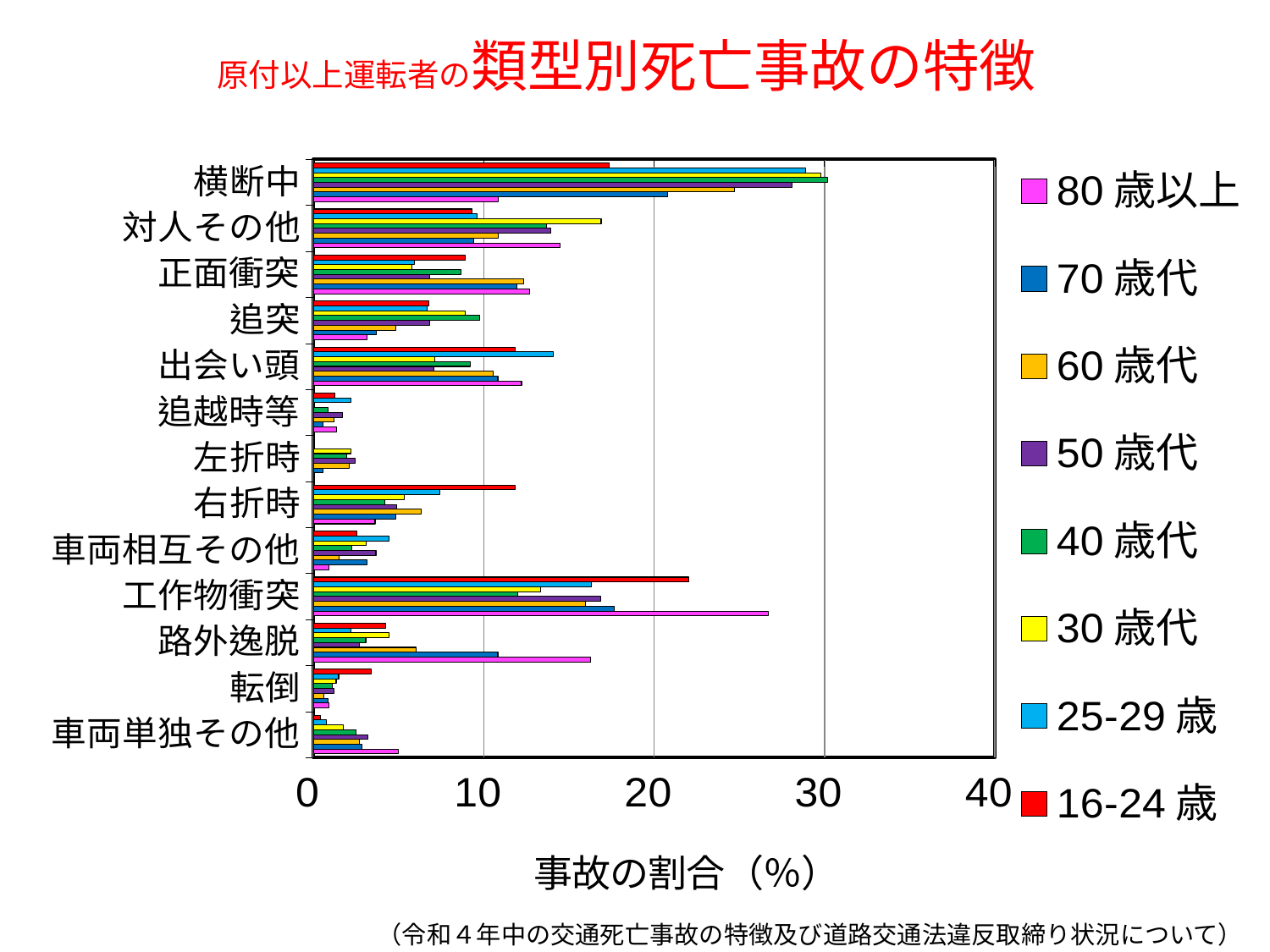

# 原付以上運転者の類型別死亡事故の特徴

### Chart

| Category | 16-24歳 | 25-29歳 | 30歳代 | 40歳代 | 50歳代 | 60歳代 | 70歳代 | 80歳以上 |
|---|---|---|---|---|---|---|---|---|
| 横断中 | 17.372881355932204 | 28.888888888888886 | 29.777777777777775 | 30.16759776536313 | 28.117359413202937 | 24.69879518072289 | 20.7977207977208 | 10.85972850678733 |
| 対人その他 | 9.322033898305085 | 9.62962962962963 | 16.88888888888889 | 13.687150837988826 | 13.93643031784841 | 10.843373493975903 | 9.401709401709402 | 14.479638009049776 |
| 正面衝突 | 8.898305084745763 | 5.9259259259259265 | 5.777777777777778 | 8.659217877094973 | 6.845965770171149 | 12.349397590361445 | 11.965811965811966 | 12.669683257918551 |
| 追突 | 6.779661016949152 | 6.666666666666667 | 8.88888888888889 | 9.776536312849162 | 6.845965770171149 | 4.819277108433735 | 3.7037037037037033 | 3.167420814479638 |
| 出会い頭 | 11.864406779661017 | 14.074074074074074 | 7.111111111111111 | 9.217877094972067 | 7.090464547677261 | 10.542168674698797 | 10.826210826210826 | 12.217194570135746 |
| 追越時等 | 1.2711864406779663 | 2.2222222222222223 | 0.0 | 0.8379888268156425 | 1.7114914425427872 | 1.2048192771084338 | 0.5698005698005698 | 1.3574660633484164 |
| 左折時 | 0.0 | 0.0 | 2.2222222222222223 | 1.9553072625698324 | 2.444987775061125 | 2.108433734939759 | 0.5698005698005698 | 0.0 |
| 右折時 | 11.864406779661017 | 7.4074074074074066 | 5.333333333333334 | 4.189944134078212 | 4.88997555012225 | 6.325301204819277 | 4.843304843304843 | 3.619909502262444 |
| 車両相互その他 | 2.5423728813559325 | 4.444444444444445 | 3.111111111111111 | 2.2346368715083798 | 3.6674816625916873 | 1.5060240963855422 | 3.133903133903134 | 0.904977375565611 |
| 工作物衝突 | 22.033898305084744 | 16.296296296296298 | 13.333333333333334 | 12.011173184357542 | 16.87041564792176 | 15.963855421686745 | 17.663817663817664 | 26.69683257918552 |
| 路外逸脱 | 4.23728813559322 | 2.2222222222222223 | 4.444444444444445 | 3.072625698324022 | 2.689486552567237 | 6.024096385542169 | 10.826210826210826 | 16.289592760180994 |
| 転倒 | 3.389830508474576 | 1.4814814814814816 | 1.3333333333333335 | 1.1173184357541899 | 1.2224938875305624 | 0.6024096385542169 | 0.8547008547008548 | 0.904977375565611 |
| 車両単独その他 | 0.423728813559322 | 0.7407407407407408 | 1.7777777777777777 | 2.5139664804469275 | 3.1784841075794623 | 2.710843373493976 | 2.849002849002849 | 4.97737556561086 |
（令和４年中の交通死亡事故の特徴及び道路交通法違反取締り状況について）